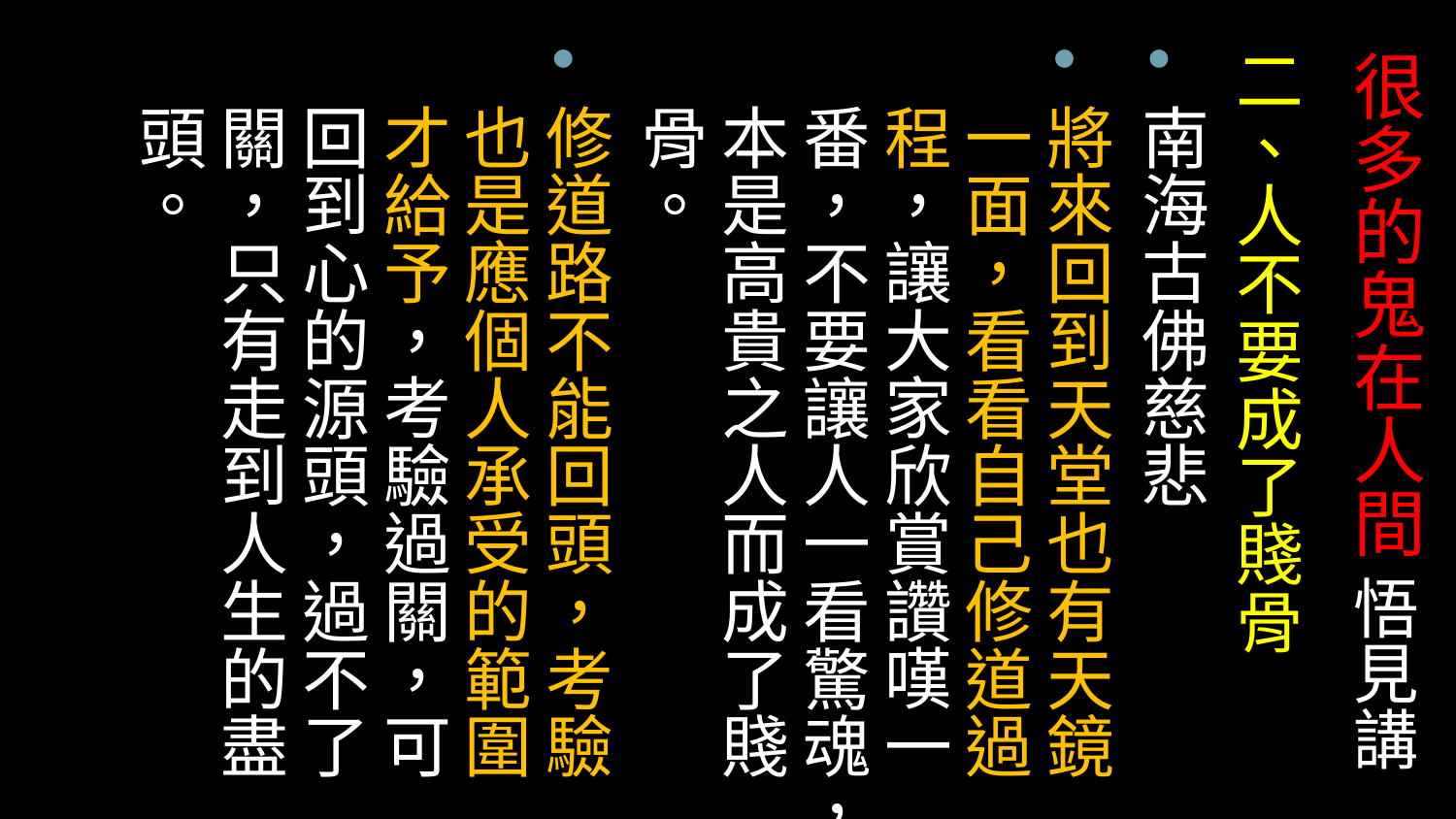

二、人不要成了賤骨
南海古佛慈悲
將來回到天堂也有天鏡一面，看看自己修道過程，讓大家欣賞讚嘆一番，不要讓人一看驚魂，本是高貴之人而成了賤骨。
修道路不能回頭，考驗也是應個人承受的範圍才給予，考驗過關，可回到心的源頭，過不了關，只有走到人生的盡頭。

# 很多的鬼在人間 悟見講